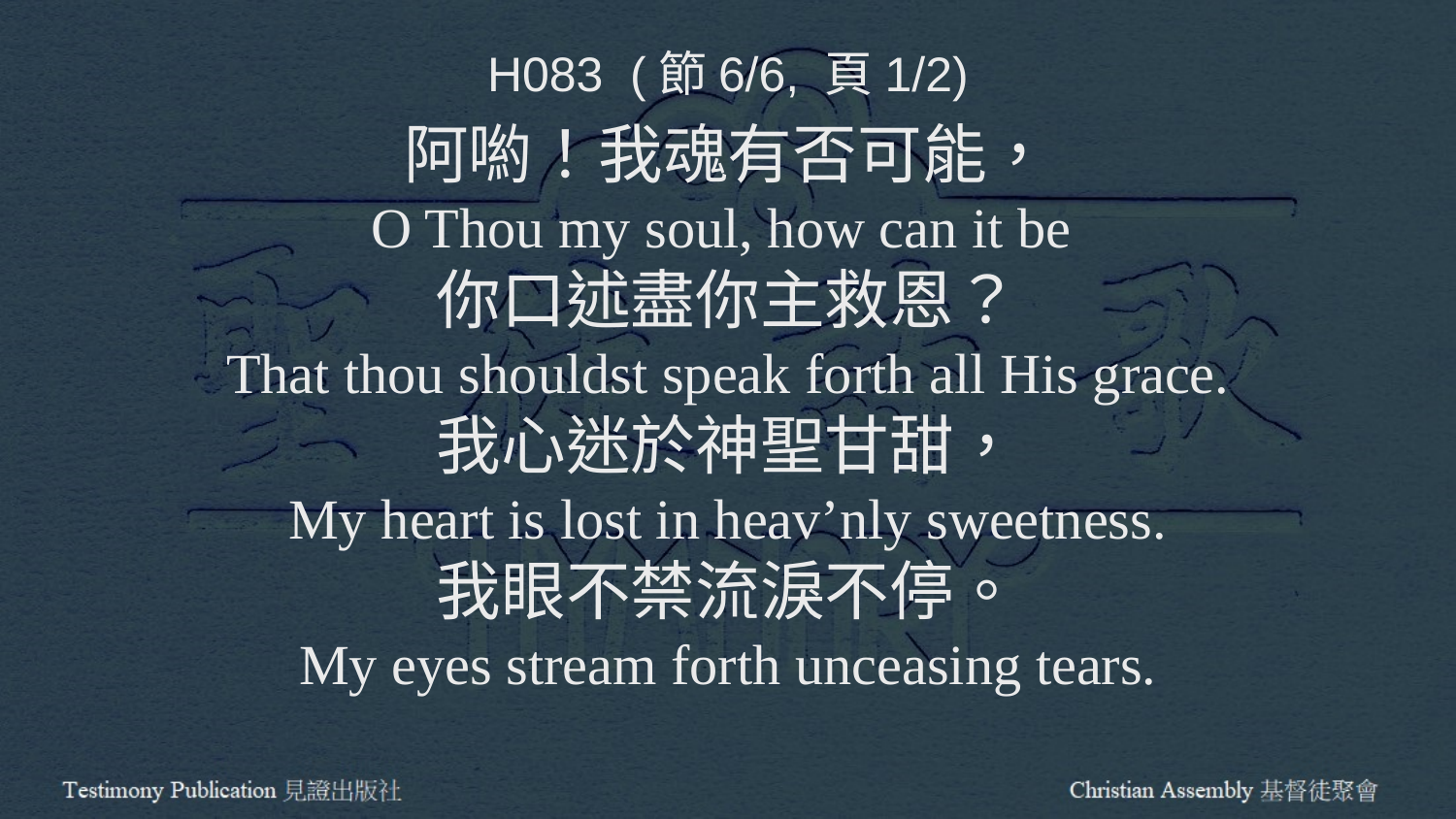

H083  (節6/6, 頁1/2)
阿喲！我魂有否可能，
O Thou my soul, how can it be
你口述盡你主救恩？
That thou shouldst speak forth all His grace.
我心迷於神聖甘甜，
My heart is lost in heav’nly sweetness.
我眼不禁流淚不停。
My eyes stream forth unceasing tears.